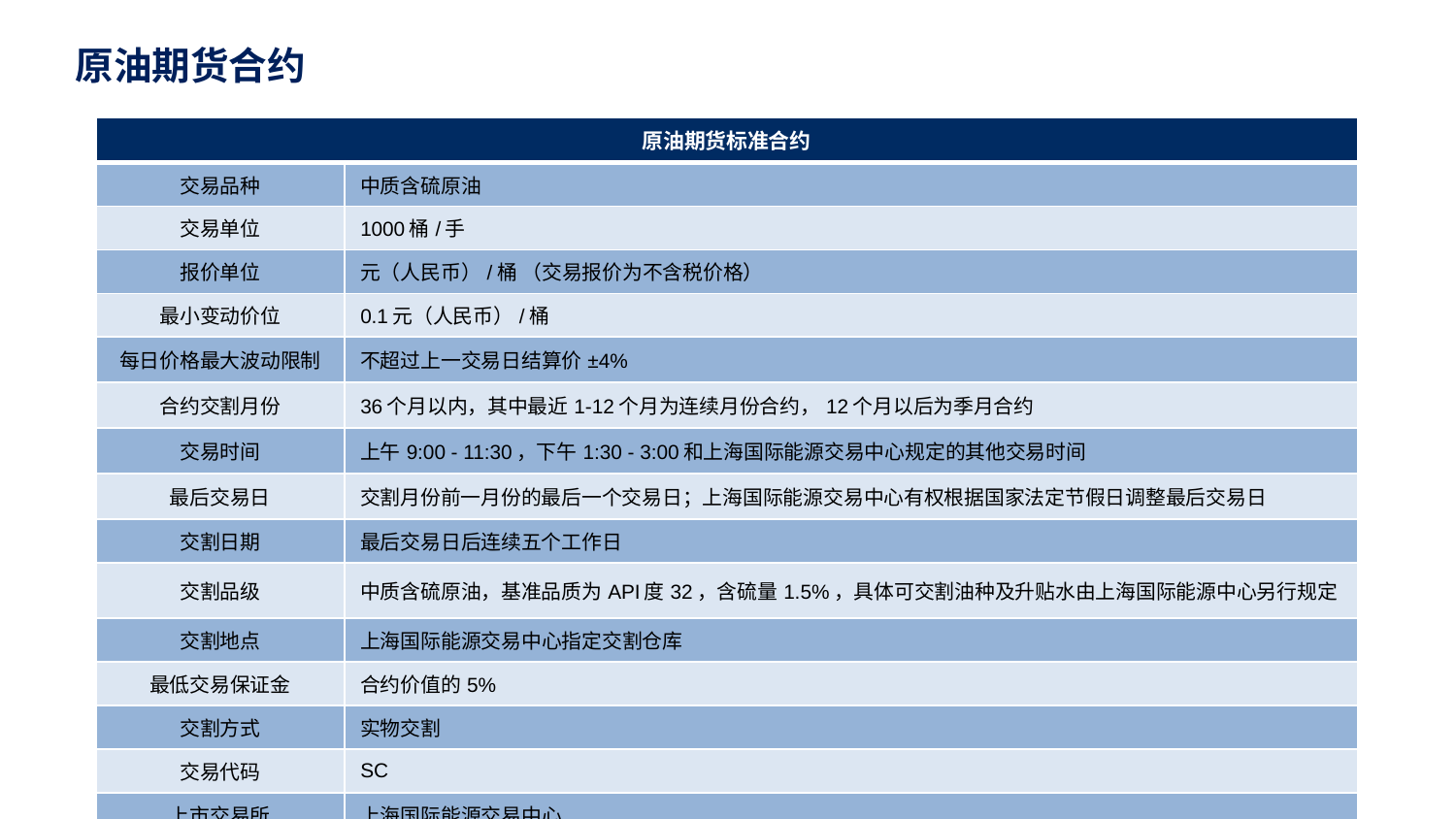

原油期货合约
| 原油期货标准合约 |  |
| --- | --- |
| 交易品种 | 中质含硫原油 |
| 交易单位 | 1000桶/手 |
| 报价单位 | 元（人民币）/桶 （交易报价为不含税价格） |
| 最小变动价位 | 0.1元（人民币）/桶 |
| 每日价格最大波动限制 | 不超过上一交易日结算价±4% |
| 合约交割月份 | 36个月以内，其中最近1-12个月为连续月份合约，12个月以后为季月合约 |
| 交易时间 | 上午9:00 - 11:30，下午1:30 - 3:00和上海国际能源交易中心规定的其他交易时间 |
| 最后交易日 | 交割月份前一月份的最后一个交易日；上海国际能源交易中心有权根据国家法定节假日调整最后交易日 |
| 交割日期 | 最后交易日后连续五个工作日 |
| 交割品级 | 中质含硫原油，基准品质为API度32，含硫量1.5%，具体可交割油种及升贴水由上海国际能源中心另行规定 |
| 交割地点 | 上海国际能源交易中心指定交割仓库 |
| 最低交易保证金 | 合约价值的5% |
| 交割方式 | 实物交割 |
| 交易代码 | SC |
| 上市交易所 | 上海国际能源交易中心 |